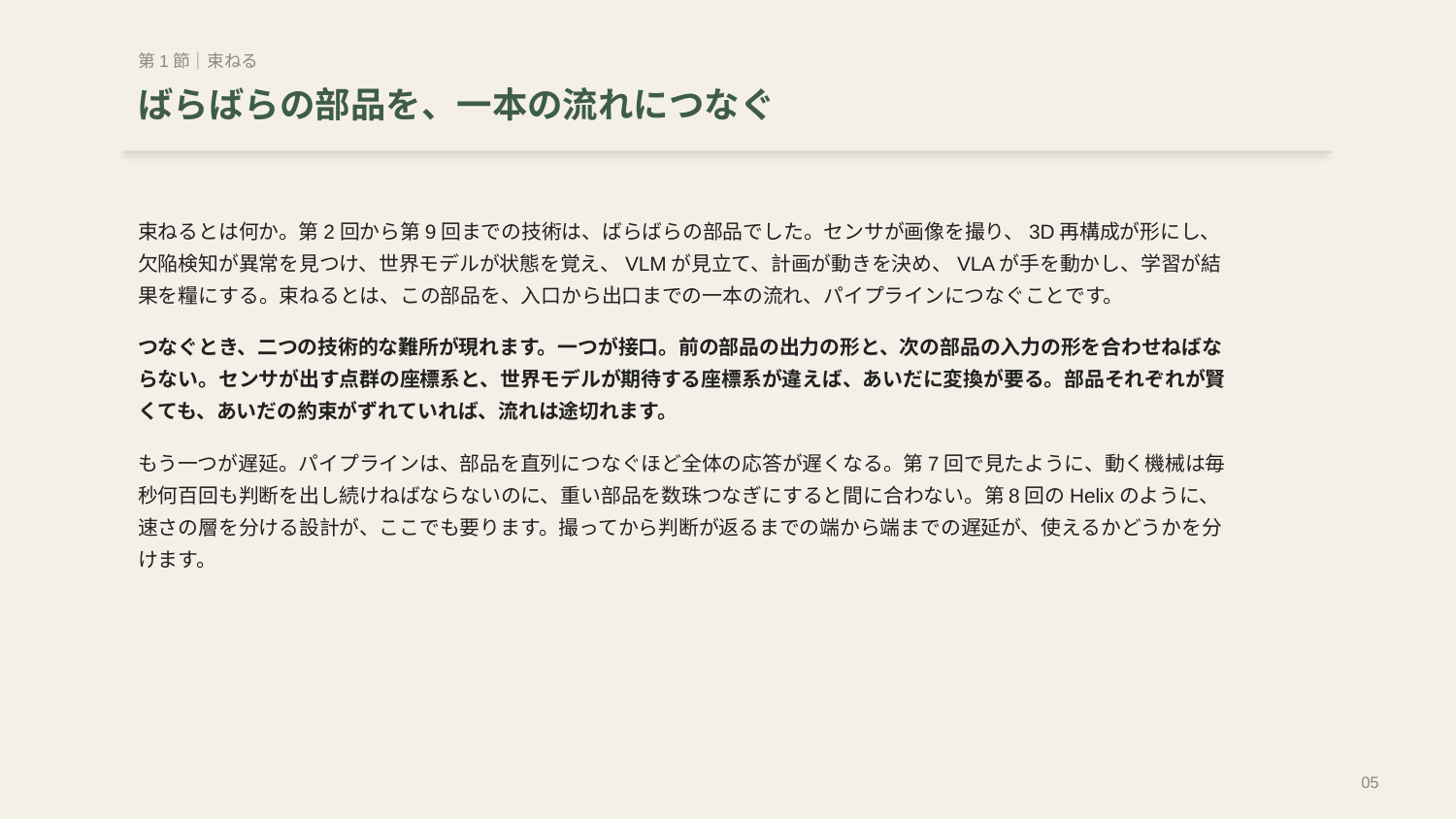

第1節｜束ねる
ばらばらの部品を、一本の流れにつなぐ

束ねるとは何か。第2回から第9回までの技術は、ばらばらの部品でした。センサが画像を撮り、3D再構成が形にし、欠陥検知が異常を見つけ、世界モデルが状態を覚え、VLMが見立て、計画が動きを決め、VLAが手を動かし、学習が結果を糧にする。束ねるとは、この部品を、入口から出口までの一本の流れ、パイプラインにつなぐことです。
つなぐとき、二つの技術的な難所が現れます。一つが接口。前の部品の出力の形と、次の部品の入力の形を合わせねばならない。センサが出す点群の座標系と、世界モデルが期待する座標系が違えば、あいだに変換が要る。部品それぞれが賢くても、あいだの約束がずれていれば、流れは途切れます。
もう一つが遅延。パイプラインは、部品を直列につなぐほど全体の応答が遅くなる。第7回で見たように、動く機械は毎秒何百回も判断を出し続けねばならないのに、重い部品を数珠つなぎにすると間に合わない。第8回のHelixのように、速さの層を分ける設計が、ここでも要ります。撮ってから判断が返るまでの端から端までの遅延が、使えるかどうかを分けます。
05